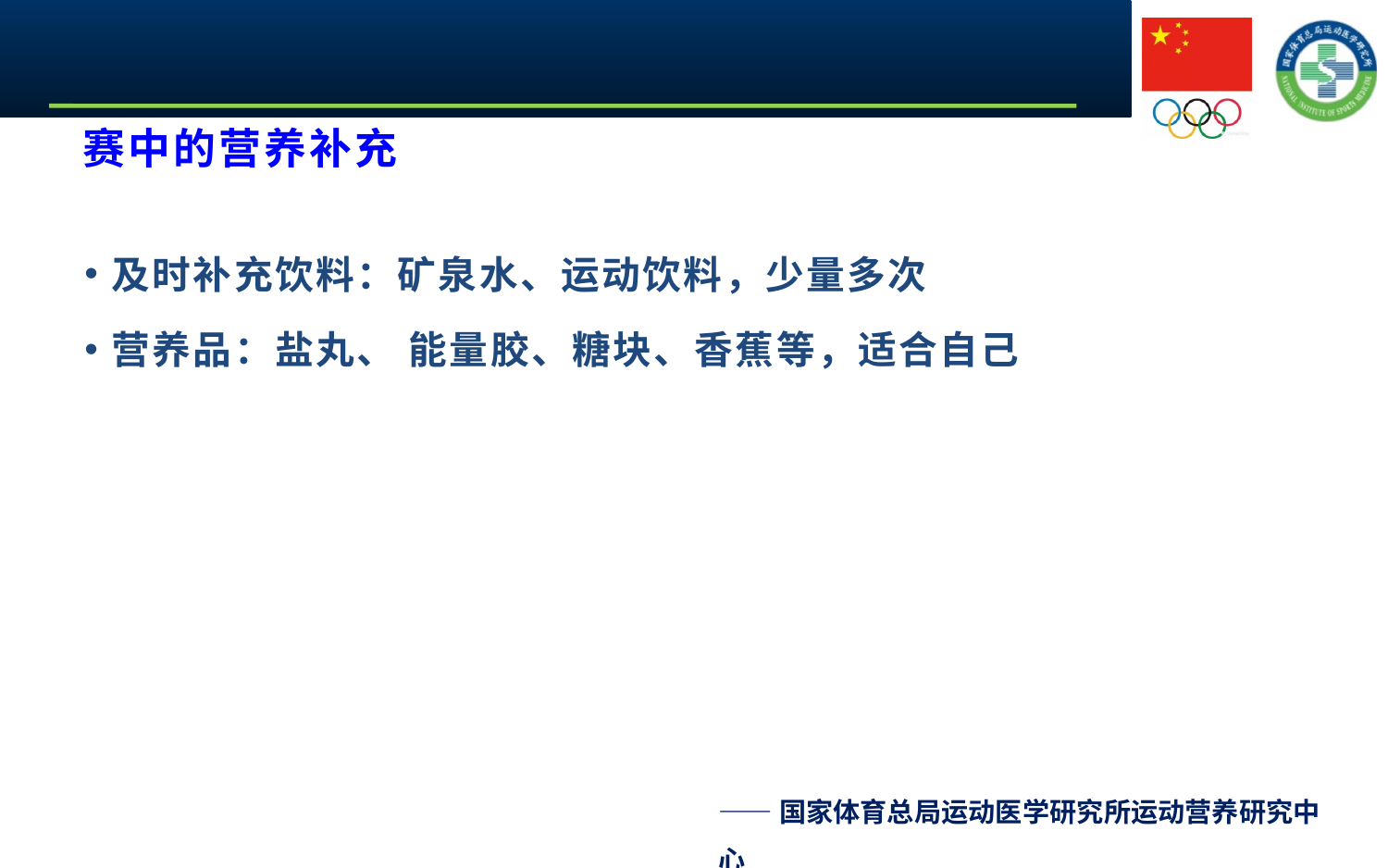

# 赛中的营养补充
及时补充饮料：矿泉水、运动饮料，少量多次
营养品：盐丸、 能量胶、糖块、香蕉等，适合自己